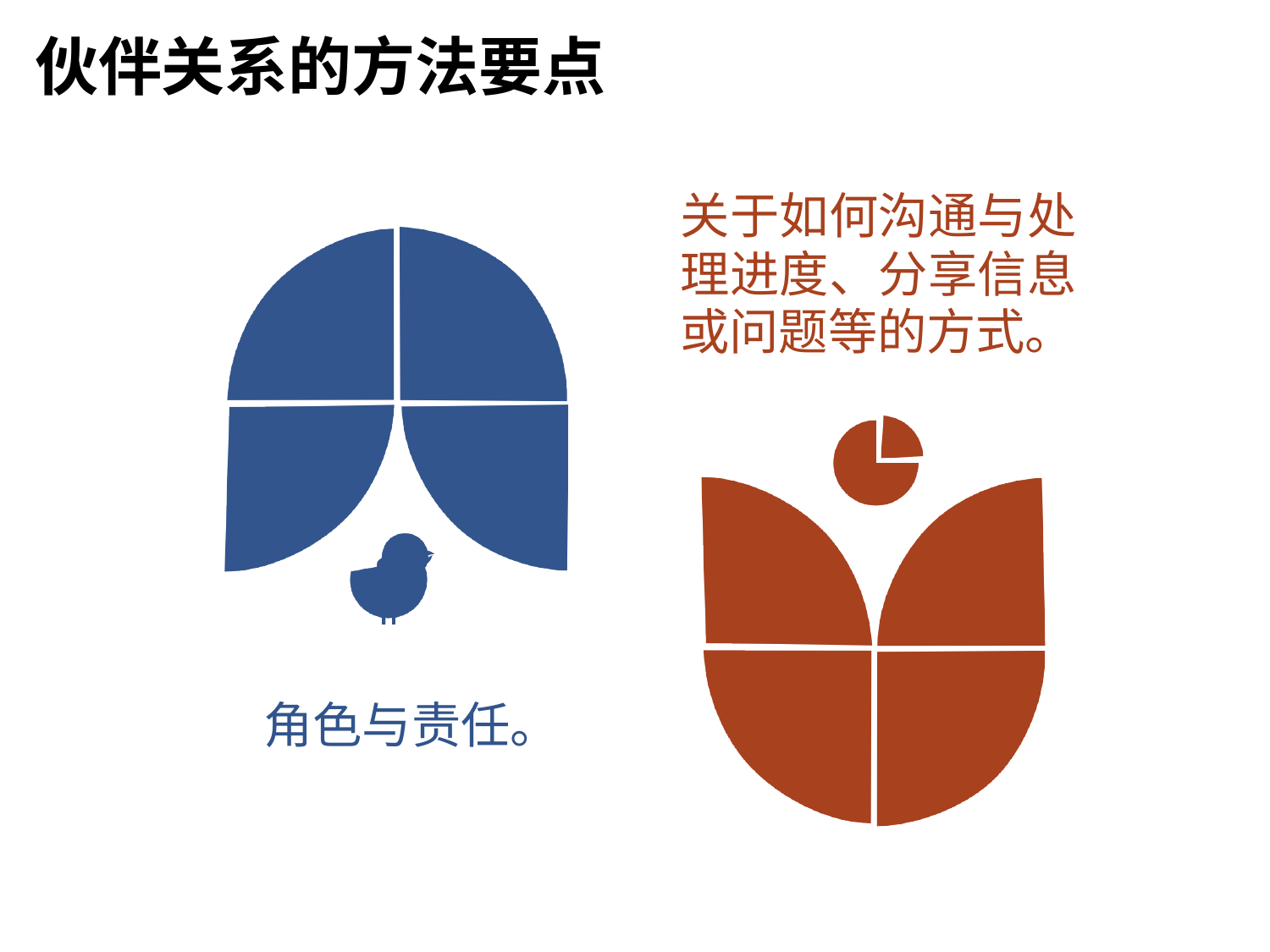

# 伙伴关系的方法要点
关于如何沟通与处 理进度、分享信息 或问题等的方式。

角色与责任。